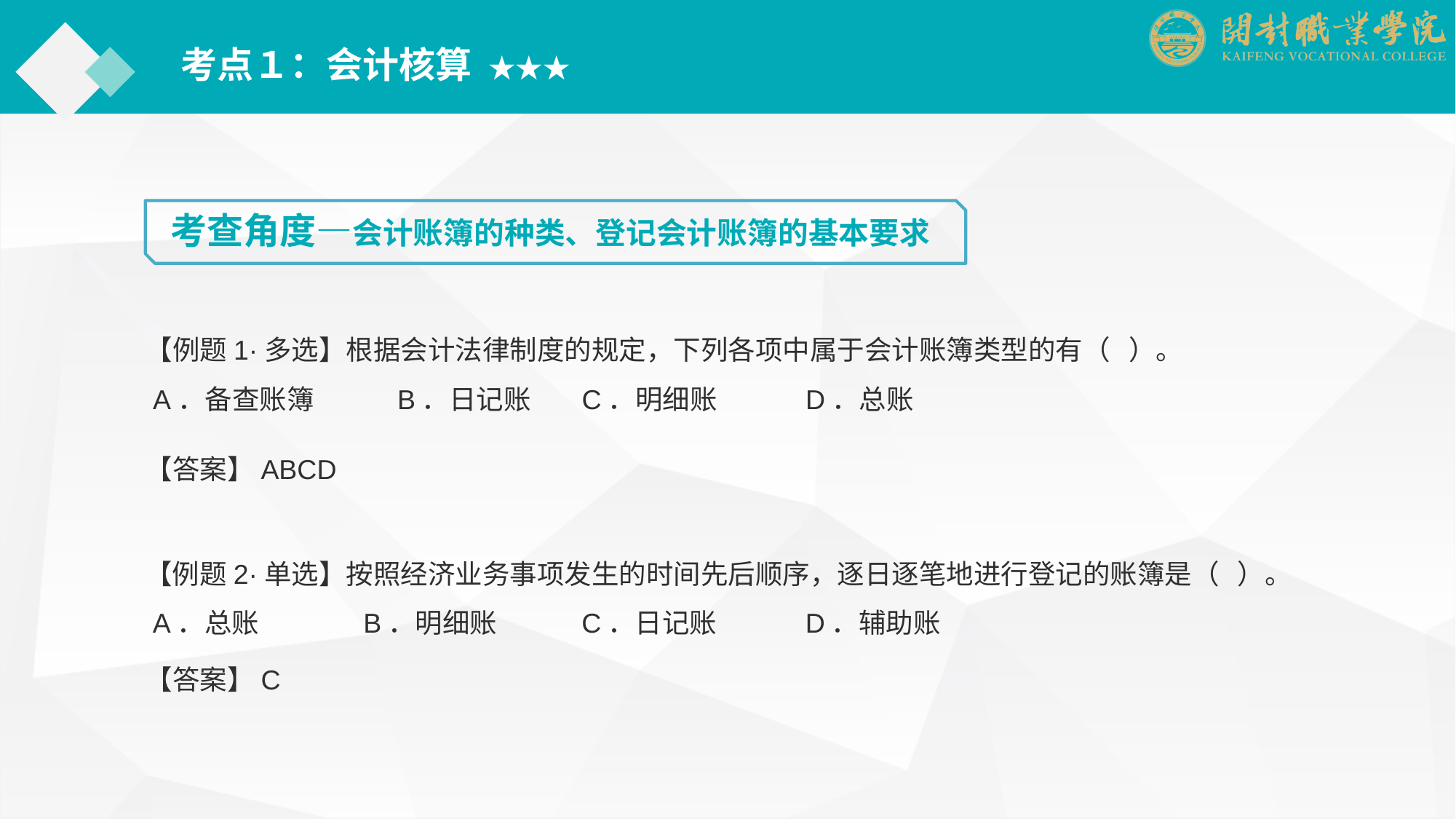

考点１：会计核算  ★★★
考查角度—会计账簿的种类、登记会计账簿的基本要求

【例题1·多选】根据会计法律制度的规定，下列各项中属于会计账簿类型的有（   ）。
 A．备查账簿	　B．日记账	C．明细账　　　D．总账
【答案】ABCD
【例题2·单选】按照经济业务事项发生的时间先后顺序，逐日逐笔地进行登记的账簿是（   ）。
 A．总账	B．明细账	C．日记账　　　D．辅助账
【答案】C